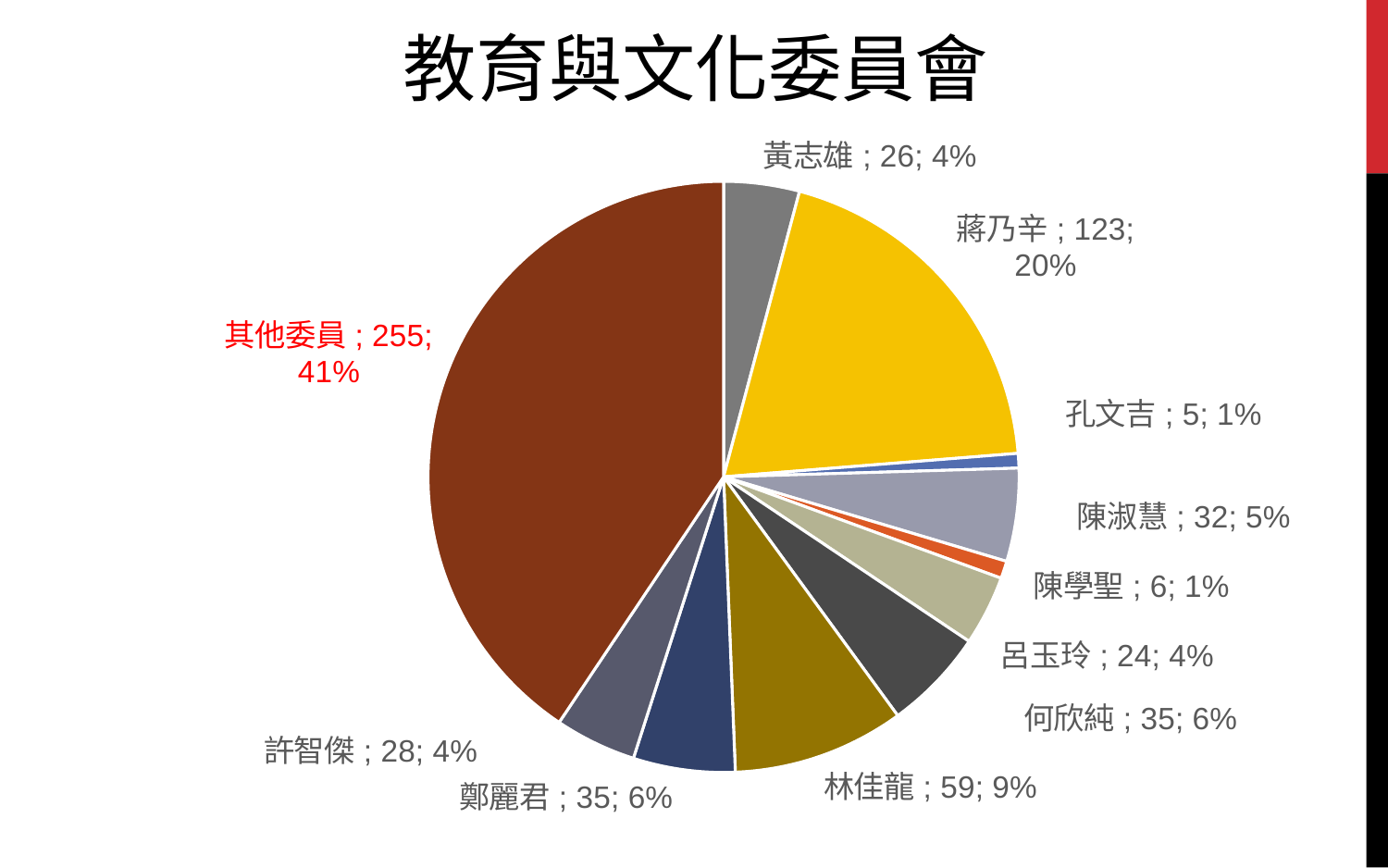

教育與文化委員會

### Chart

| Category | 欄1 |
|---|---|
| 黃志雄 | 26.0 |
| 蔣乃辛 | 123.0 |
| 孔文吉 | 5.0 |
| 陳淑慧 | 32.0 |
| 陳學聖 | 6.0 |
| 呂玉玲 | 24.0 |
| 何欣純 | 35.0 |
| 林佳龍 | 59.0 |
| 鄭麗君 | 35.0 |
| 許智傑 | 28.0 |
| 其他委員 | 255.0 |